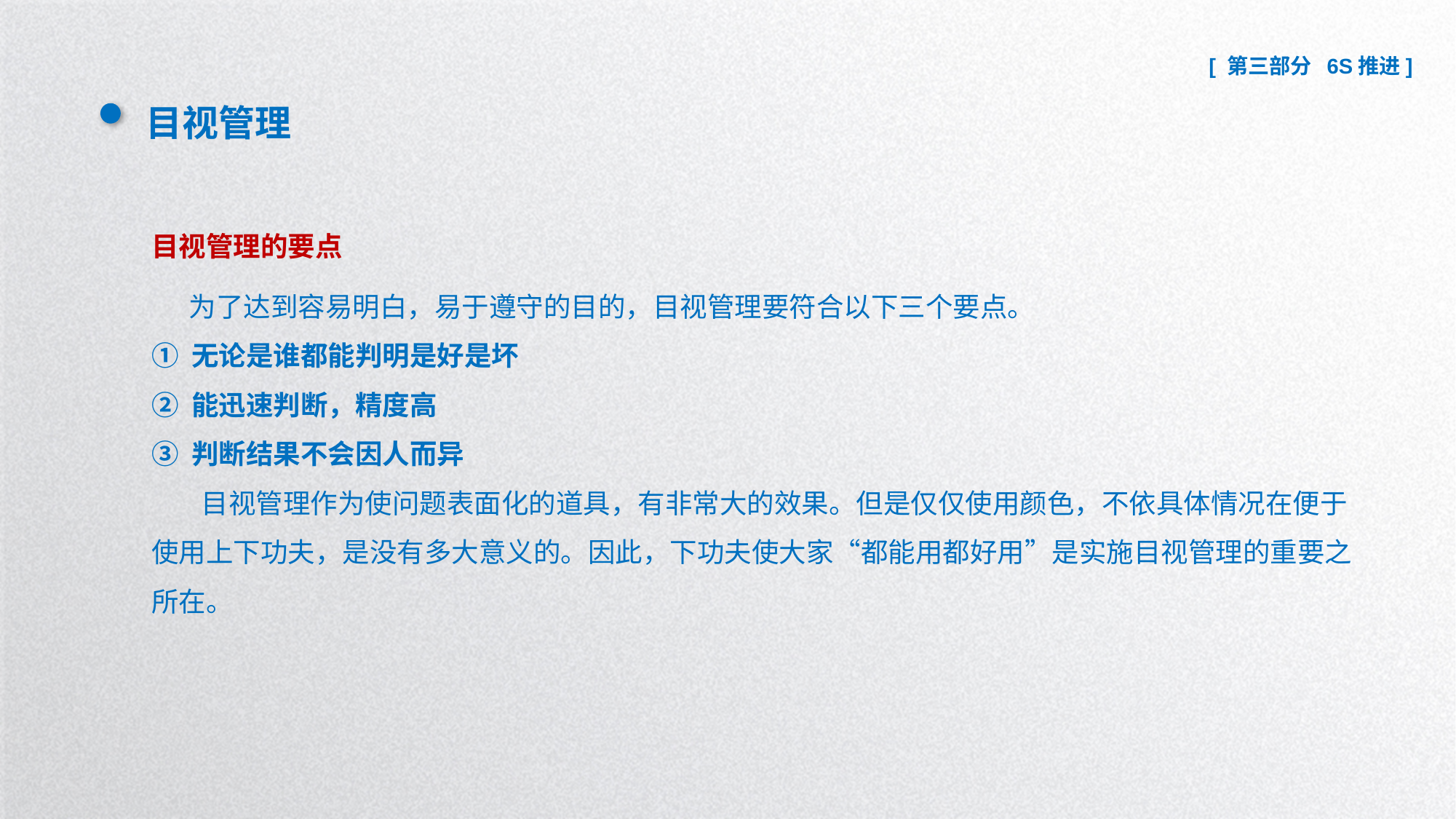

目视管理

目视管理的要点
     为了达到容易明白，易于遵守的目的，目视管理要符合以下三个要点。
① 无论是谁都能判明是好是坏
② 能迅速判断，精度高
③ 判断结果不会因人而异
       目视管理作为使问题表面化的道具，有非常大的效果。但是仅仅使用颜色，不依具体情况在便于使用上下功夫，是没有多大意义的。因此，下功夫使大家“都能用都好用”是实施目视管理的重要之所在。